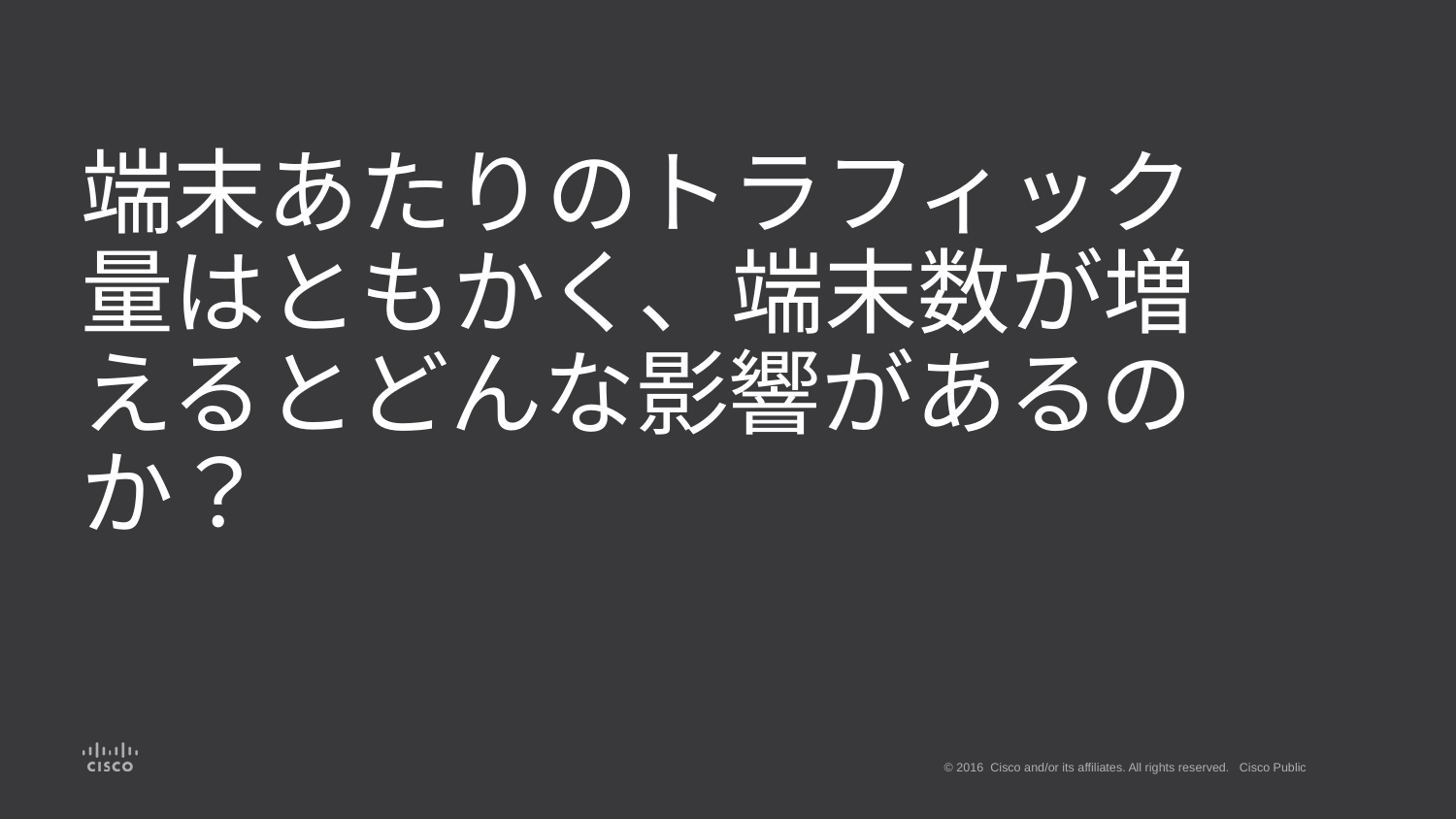

# 端末あたりのトラフィック量はともかく、端末数が増えるとどんな影響があるのか？